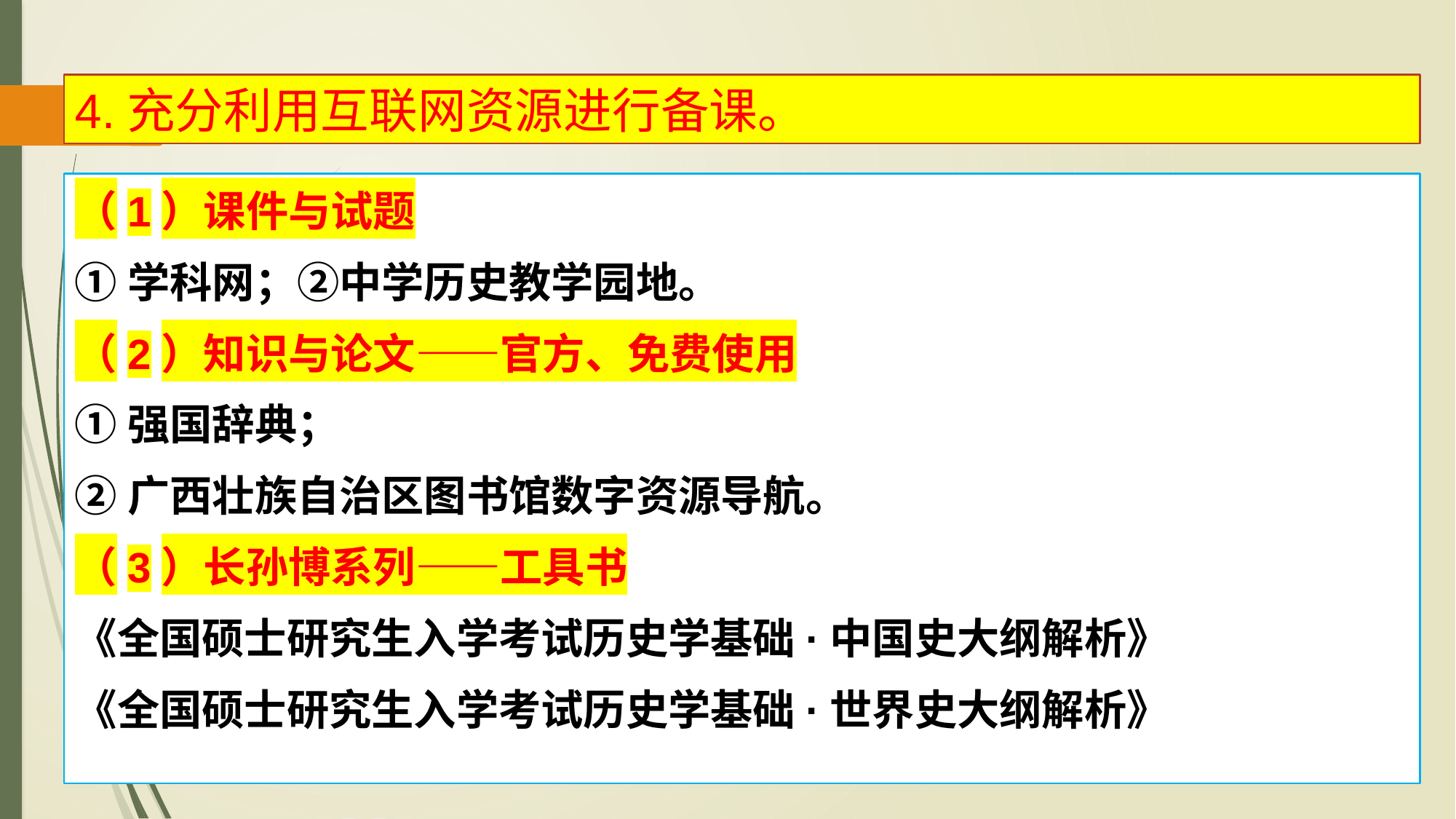

4.充分利用互联网资源进行备课。
（1）课件与试题
①学科网；②中学历史教学园地。
（2）知识与论文——官方、免费使用
①强国辞典；
②广西壮族自治区图书馆数字资源导航。
（3）长孙博系列——工具书
《全国硕士研究生入学考试历史学基础·中国史大纲解析》
《全国硕士研究生入学考试历史学基础·世界史大纲解析》